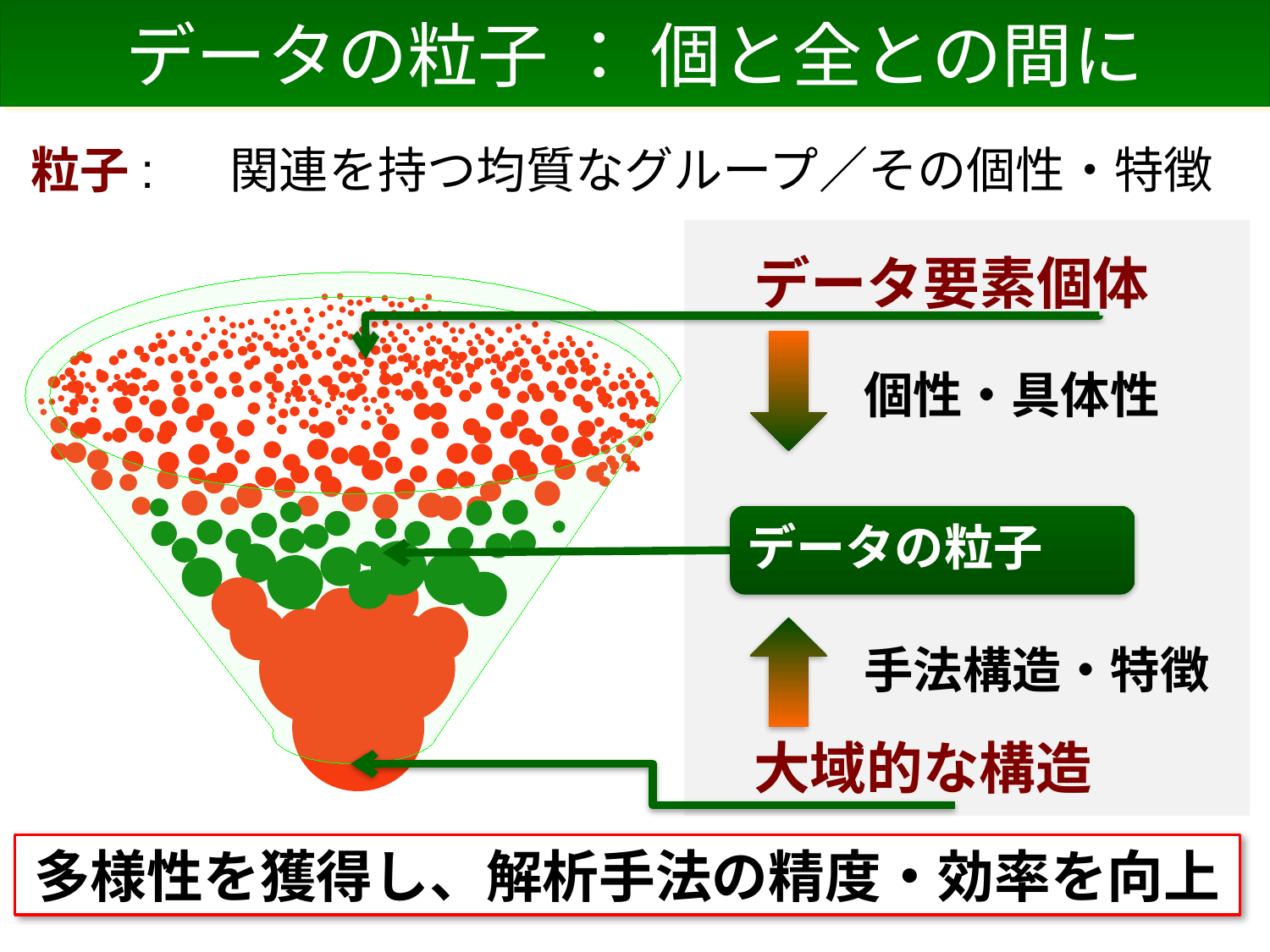

データの粒子 ： 個と全との間に
粒子: 　関連を持つ均質なグループ／その個性・特徴

データ要素個体

個性・具体性
データの粒子

手法構造・特徴
大域的な構造
多様性を獲得し、解析手法の精度・効率を向上